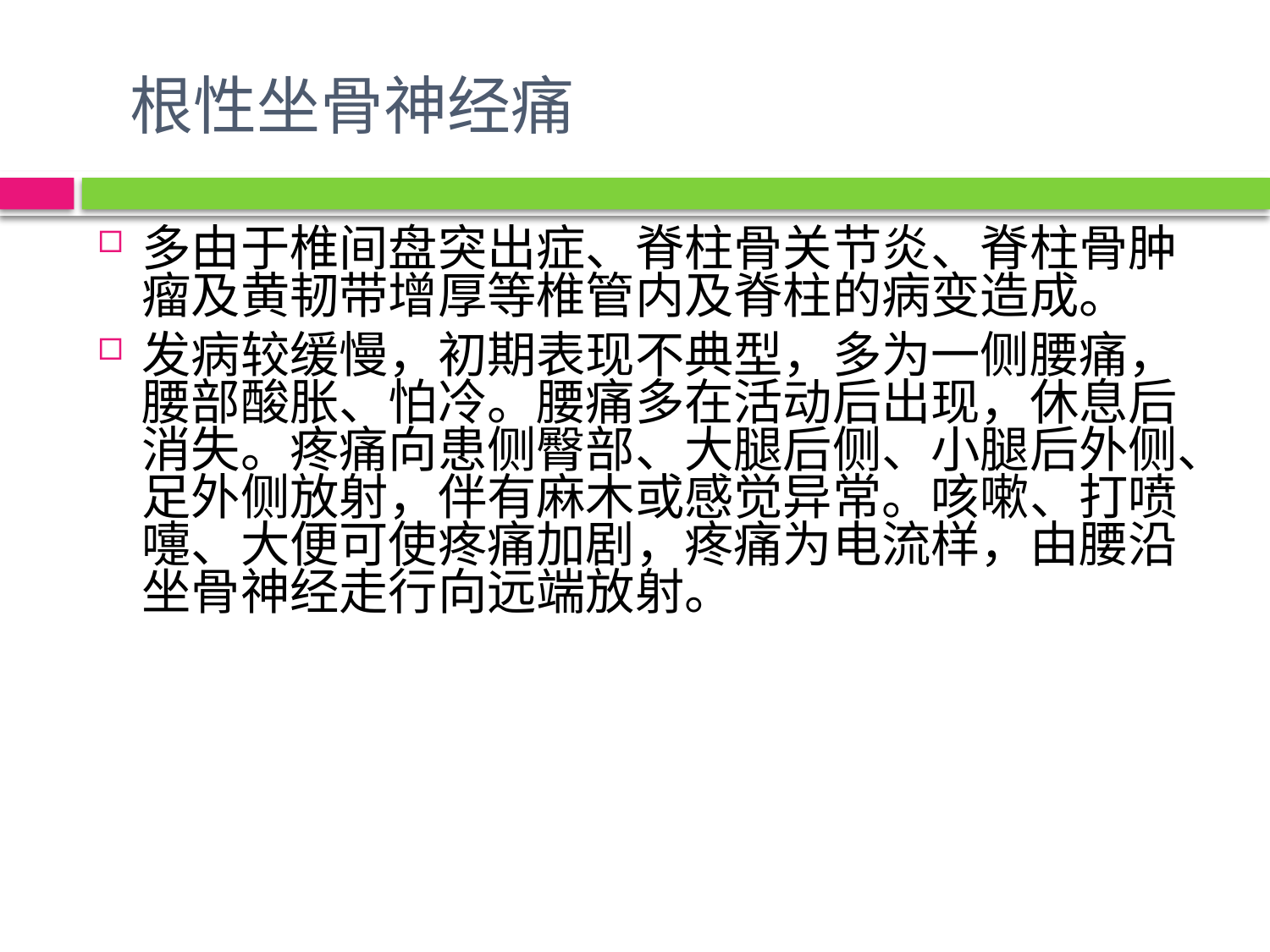

# 根性坐骨神经痛
多由于椎间盘突出症、脊柱骨关节炎、脊柱骨肿瘤及黄韧带增厚等椎管内及脊柱的病变造成。
发病较缓慢，初期表现不典型，多为一侧腰痛，腰部酸胀、怕冷。腰痛多在活动后出现，休息后消失。疼痛向患侧臀部、大腿后侧、小腿后外侧、足外侧放射，伴有麻木或感觉异常。咳嗽、打喷嚏、大便可使疼痛加剧，疼痛为电流样，由腰沿坐骨神经走行向远端放射。